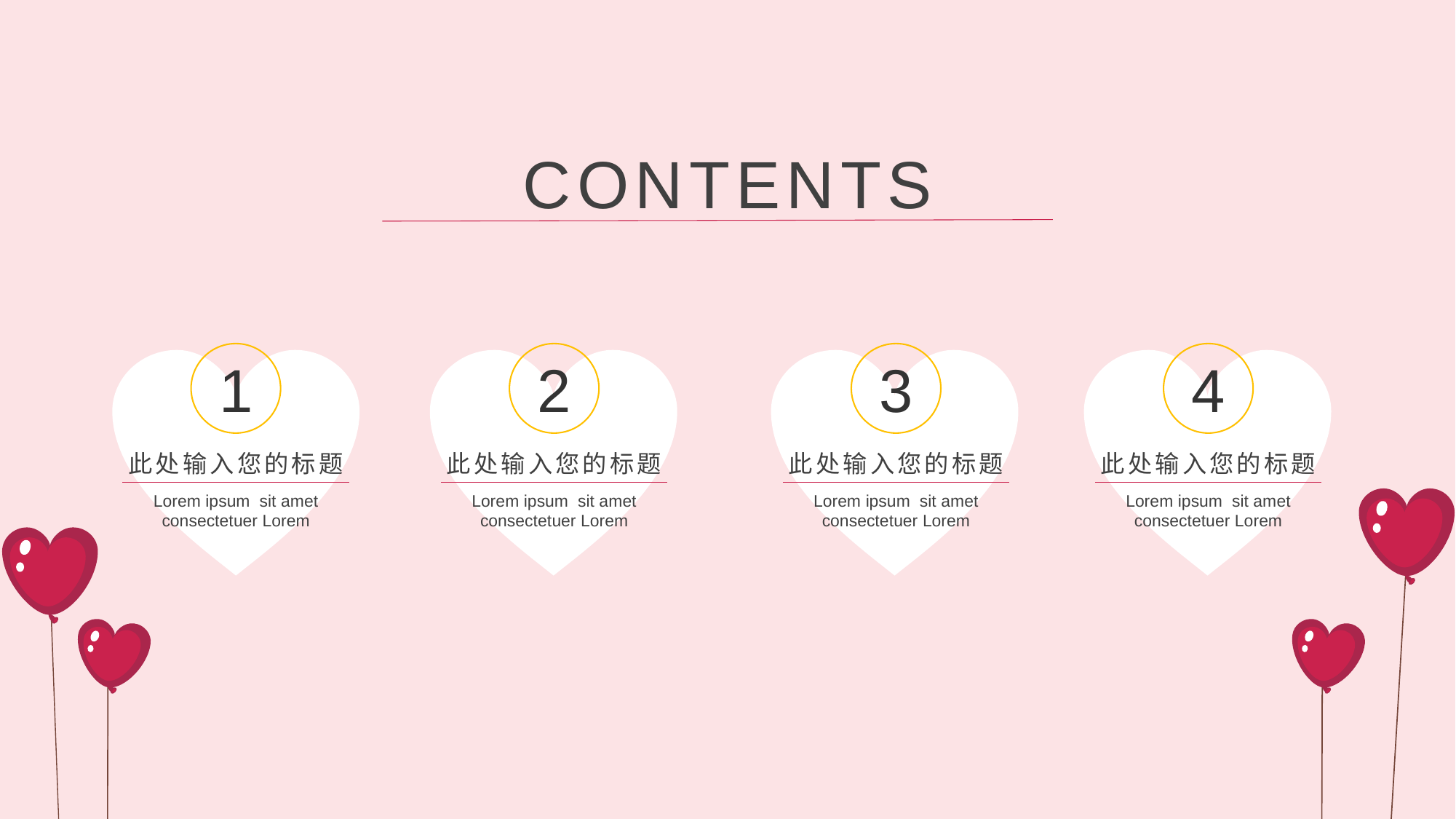

CONTENTS
1
2
3
4

此处输入您的标题
此处输入您的标题
此处输入您的标题
此处输入您的标题
Lorem ipsum  sit amet consectetuer Lorem
Lorem ipsum  sit amet consectetuer Lorem
Lorem ipsum  sit amet consectetuer Lorem
Lorem ipsum  sit amet consectetuer Lorem